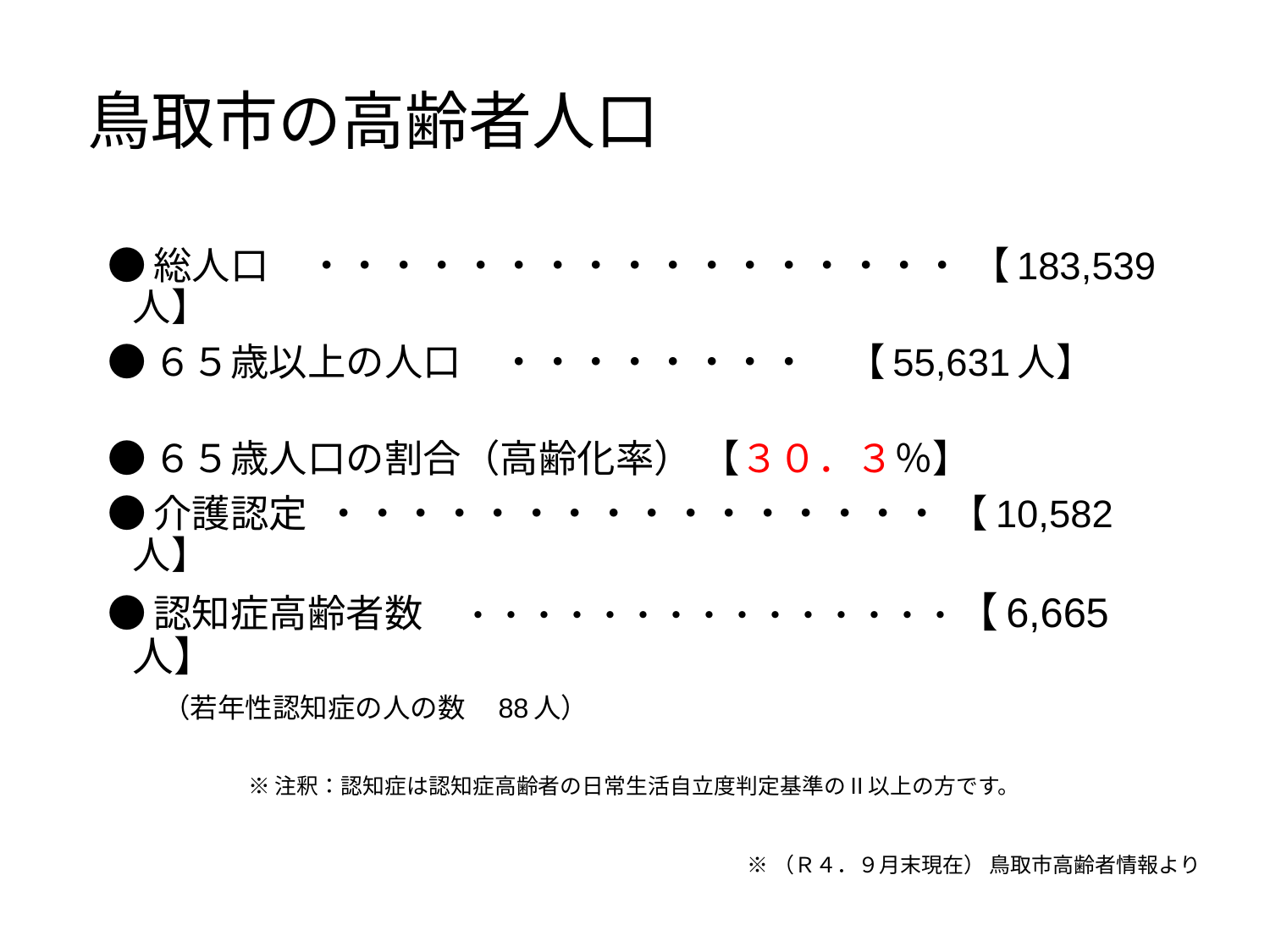

# 鳥取市の高齢者人口

●総人口　・・・・・・・・・・・・・・・・・ 【183,539人】
●６５歳以上の人口　・・・・・・・・　【55,631人】
●６５歳人口の割合（高齢化率） 【３０．３％】
●介護認定  ・・・・・・・・・・・・・・・・ 【10,582人】
●認知症高齢者数　・・・・・・・・・・・・・・・【6,665人】
　　（若年性認知症の人の数　88人）

※注釈：認知症は認知症高齢者の日常生活自立度判定基準のⅡ以上の方です。

※（Ｒ４．９月末現在） 鳥取市高齢者情報より